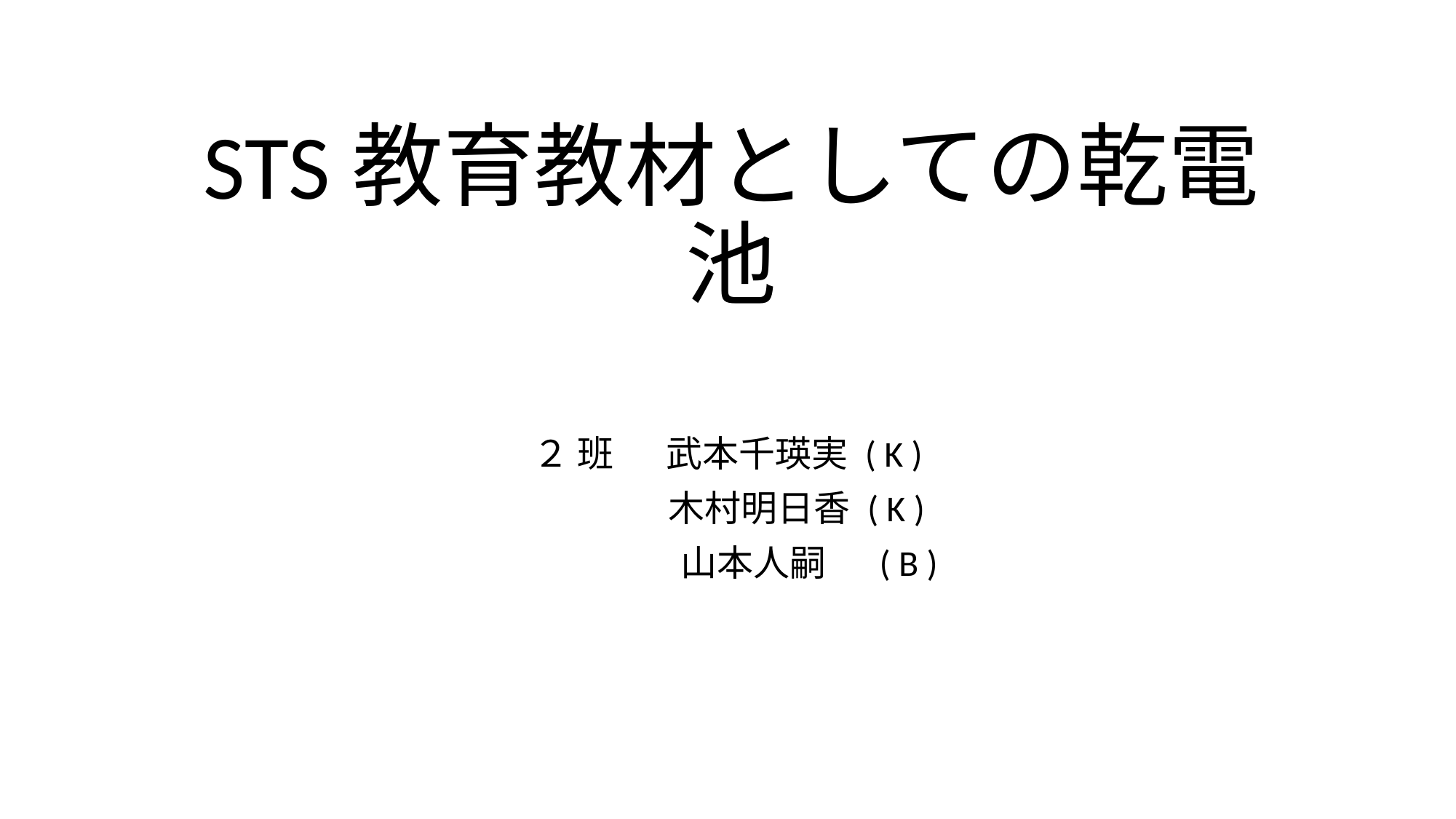

# STS教育教材としての乾電池
２ 班  　武本千瑛実 ( K )
　　        木村明日香 ( K )
        　　  山本人嗣　 ( B )